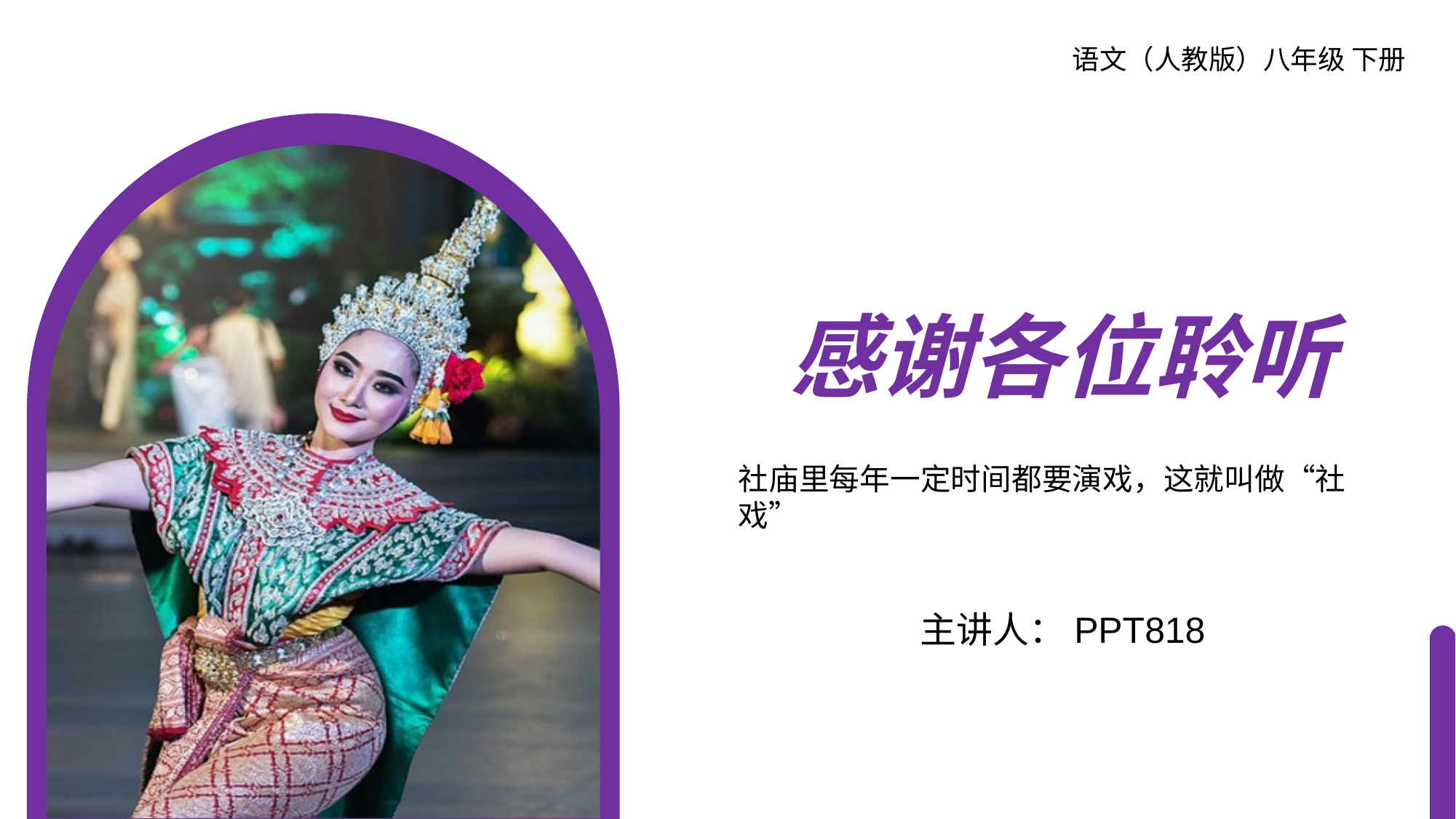

语文（人教版）八年级 下册

感谢各位聆听
社庙里每年一定时间都要演戏，这就叫做“社戏”
主讲人：PPT818